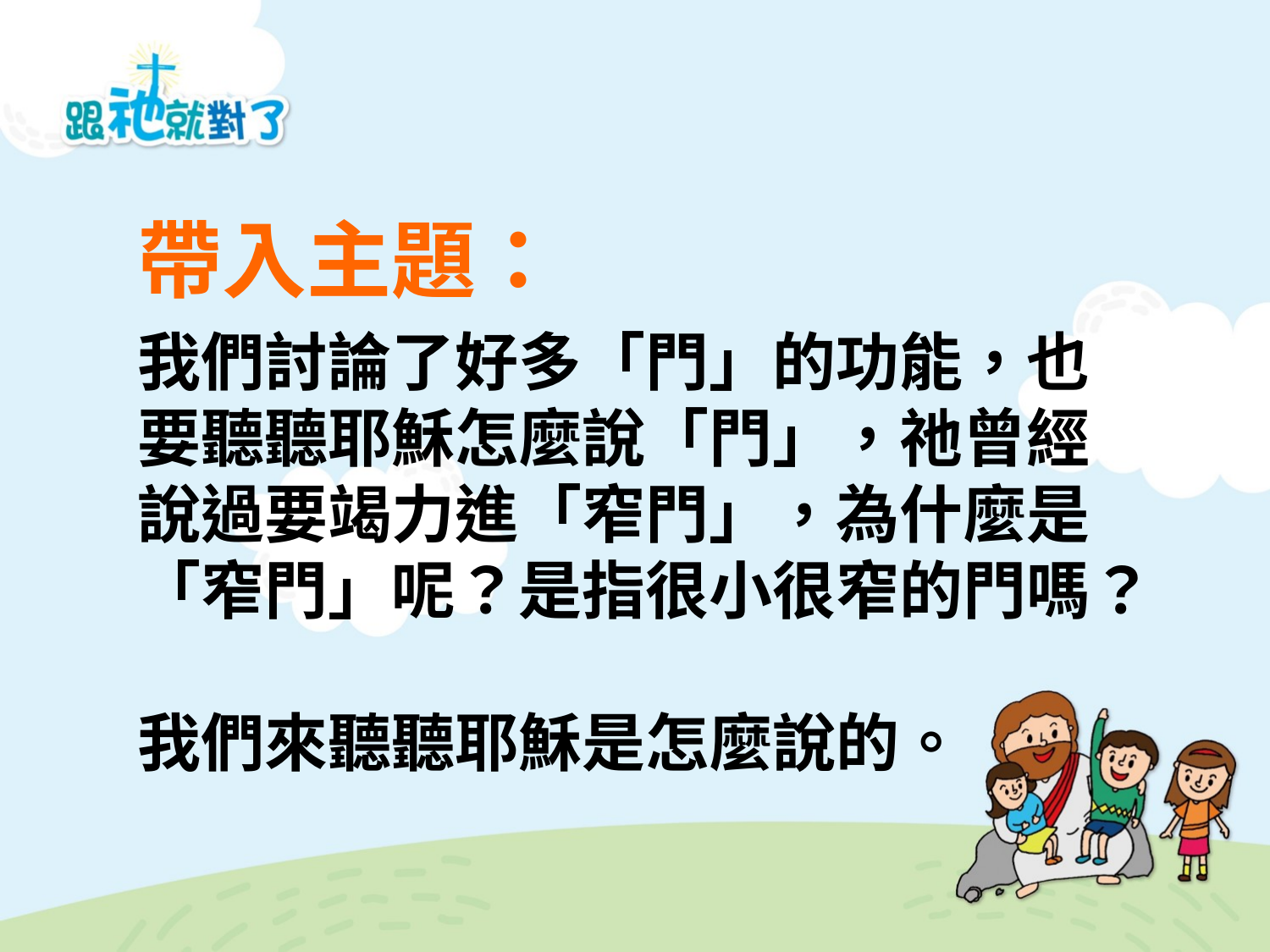

帶入主題：
我們討論了好多「門」的功能，也要聽聽耶穌怎麼說「門」，祂曾經說過要竭力進「窄門」，為什麼是「窄門」呢？是指很小很窄的門嗎？

我們來聽聽耶穌是怎麼說的。